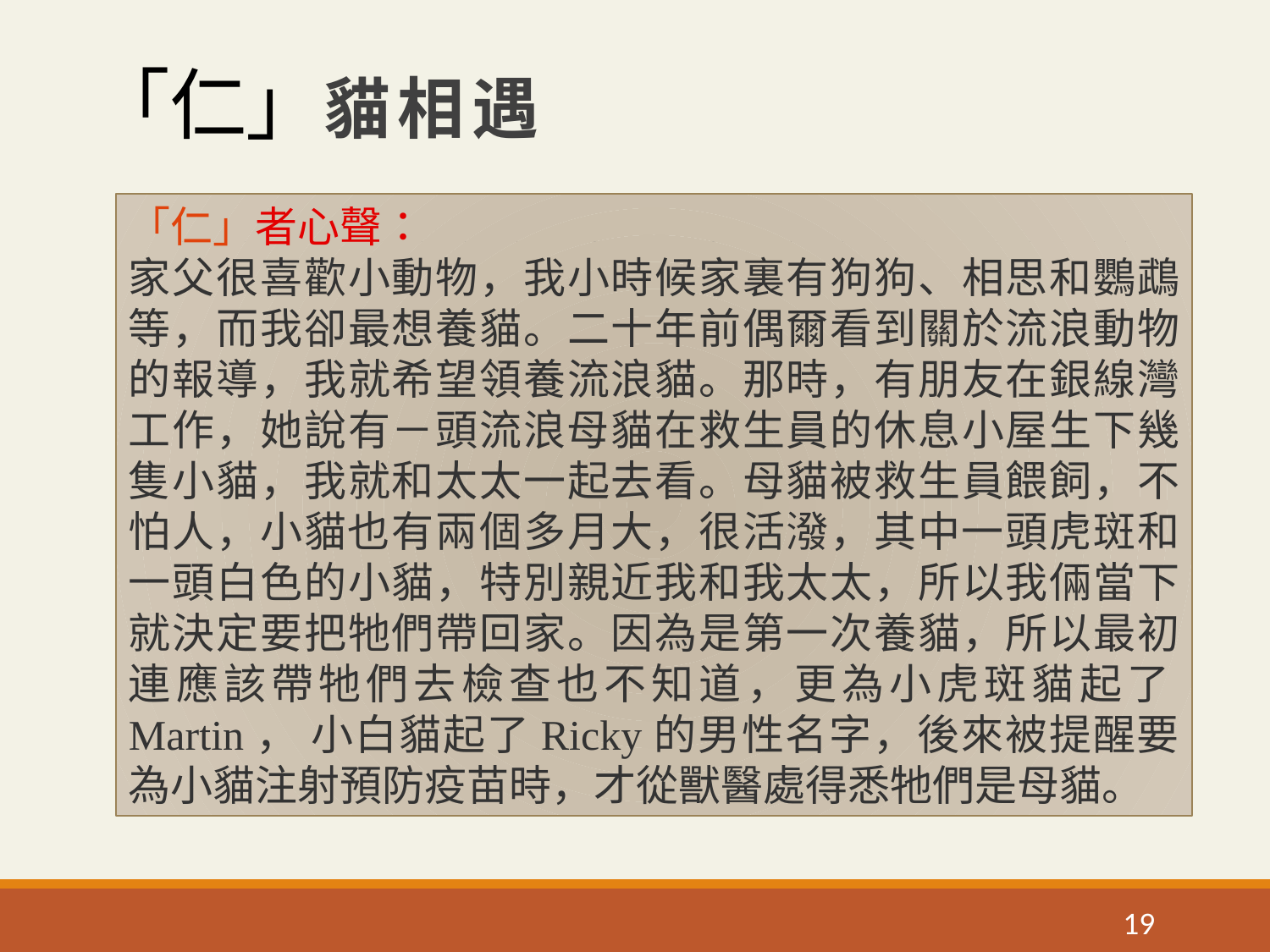

「仁」貓相遇
「仁」者心聲：
家父很喜歡小動物，我小時候家裏有狗狗、相思和鸚鵡等，而我卻最想養貓。二十年前偶爾看到關於流浪動物的報導，我就希望領養流浪貓。那時，有朋友在銀線灣工作，她說有－頭流浪母貓在救生員的休息小屋生下幾隻小貓，我就和太太一起去看。母貓被救生員餵飼，不怕人，小貓也有兩個多月大，很活潑，其中一頭虎斑和一頭白色的小貓，特別親近我和我太太，所以我倆當下就決定要把牠們帶回家。因為是第一次養貓，所以最初連應該帶牠們去檢查也不知道，更為小虎斑貓起了Martin， 小白貓起了Ricky的男性名字，後來被提醒要為小貓注射預防疫苗時，才從獸醫處得悉牠們是母貓。
19